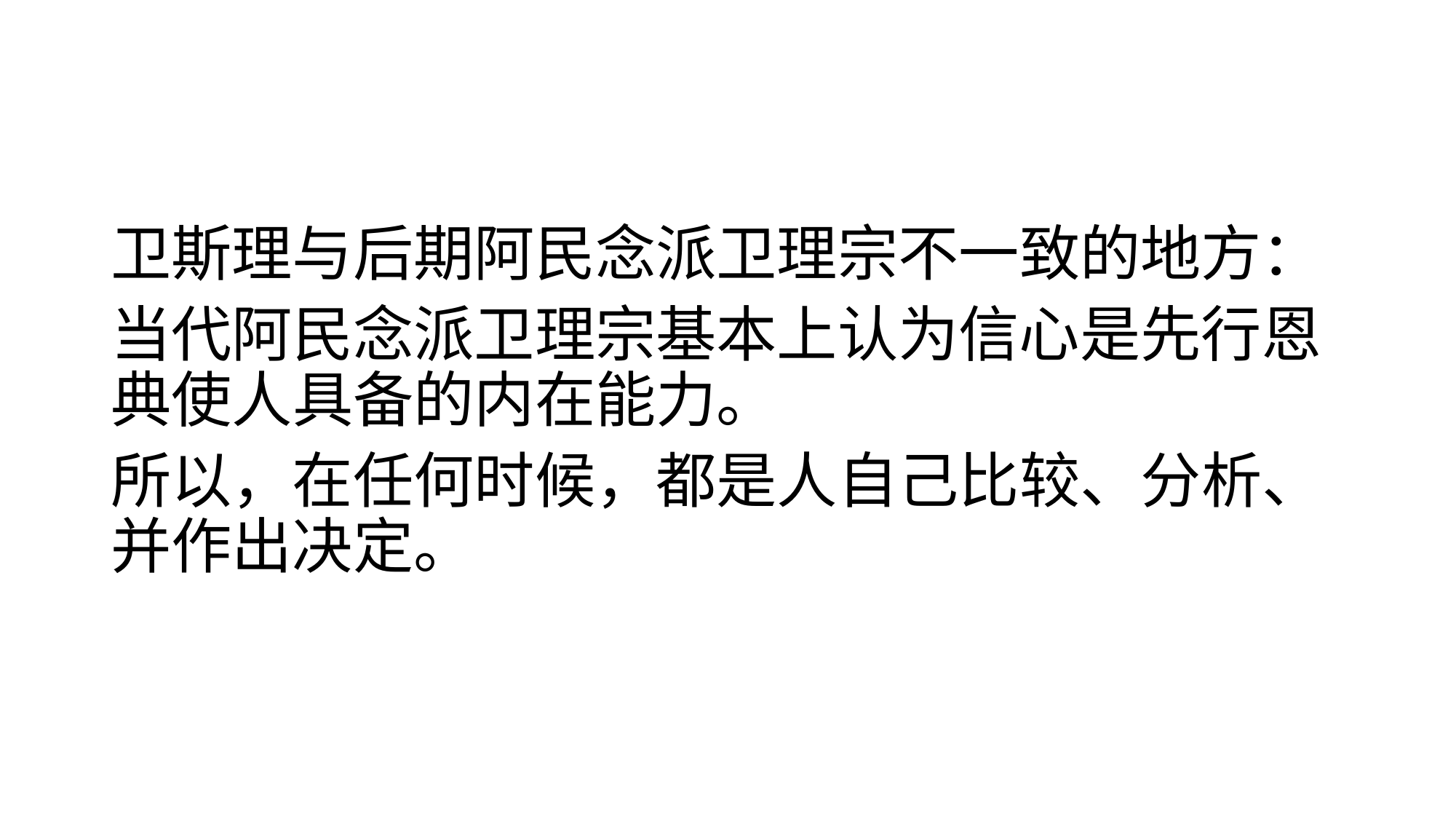

#
卫斯理与后期阿民念派卫理宗不一致的地方：
当代阿民念派卫理宗基本上认为信心是先行恩典使人具备的内在能力。
所以，在任何时候，都是人自己比较、分析、并作出决定。